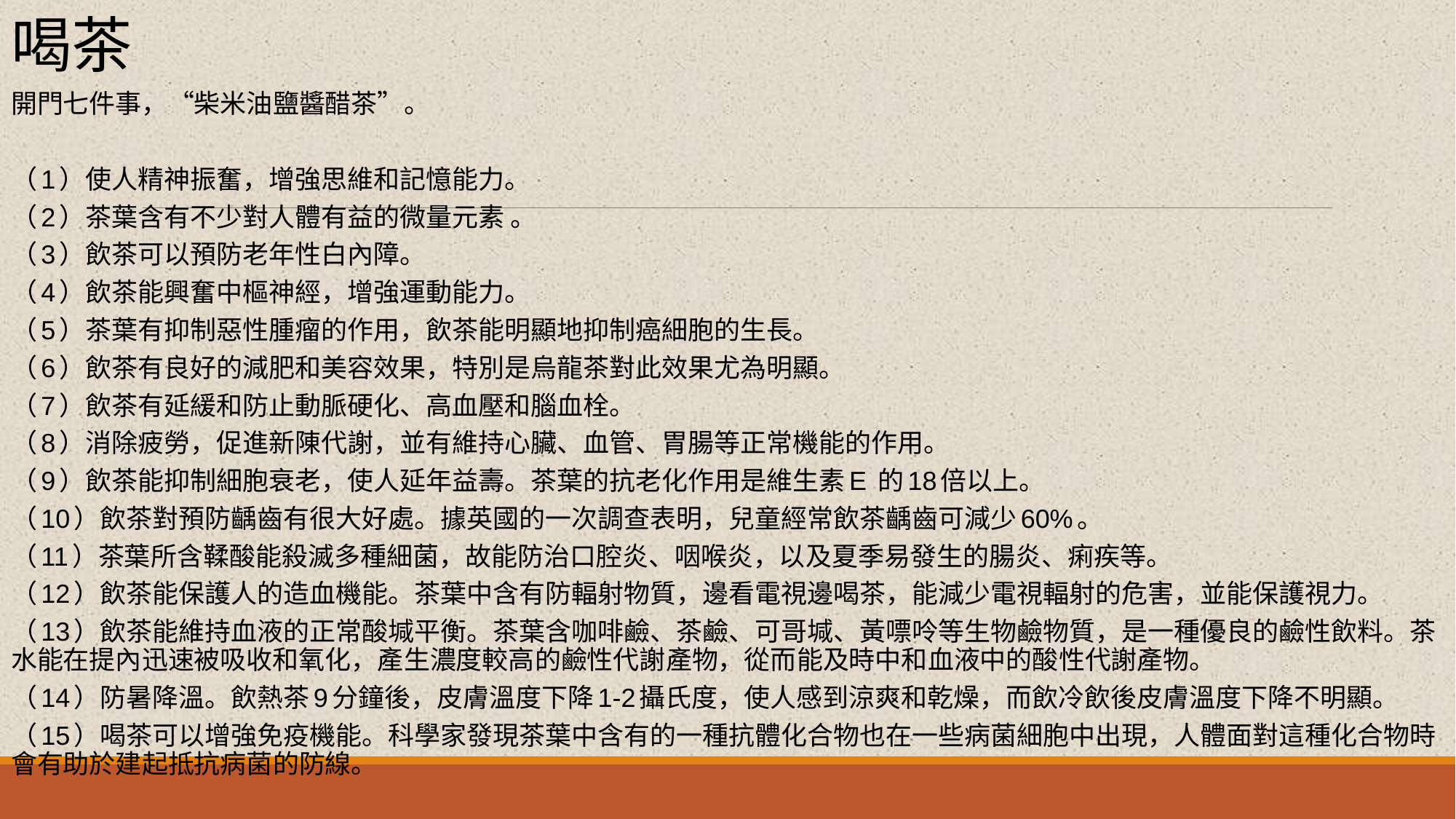

喝茶
開門七件事，“柴米油鹽醬醋茶”。

（1）使人精神振奮，增強思維和記憶能力。
（2）茶葉含有不少對人體有益的微量元素 。
（3）飲茶可以預防老年性白內障。
（4）飲茶能興奮中樞神經，增強運動能力。
（5）茶葉有抑制惡性腫瘤的作用，飲茶能明顯地抑制癌細胞的生長。
（6）飲茶有良好的減肥和美容效果，特別是烏龍茶對此效果尤為明顯。
（7）飲茶有延緩和防止動脈硬化、高血壓和腦血栓。
（8）消除疲勞，促進新陳代謝，並有維持心臟、血管、胃腸等正常機能的作用。
（9）飲茶能抑制細胞衰老，使人延年益壽。茶葉的抗老化作用是維生素E 的18倍以上。
（10）飲茶對預防齲齒有很大好處。據英國的一次調查表明，兒童經常飲茶齲齒可減少60%。
（11）茶葉所含鞣酸能殺滅多種細菌，故能防治口腔炎、咽喉炎，以及夏季易發生的腸炎、痢疾等。
（12）飲茶能保護人的造血機能。茶葉中含有防輻射物質，邊看電視邊喝茶，能減少電視輻射的危害，並能保護視力。
（13）飲茶能維持血液的正常酸堿平衡。茶葉含咖啡鹼、茶鹼、可哥堿、黃嘌呤等生物鹼物質，是一種優良的鹼性飲料。茶水能在提內迅速被吸收和氧化，產生濃度較高的鹼性代謝產物，從而能及時中和血液中的酸性代謝產物。
（14）防暑降溫。飲熱茶9分鐘後，皮膚溫度下降1-2攝氏度，使人感到涼爽和乾燥，而飲冷飲後皮膚溫度下降不明顯。
（15）喝茶可以增強免疫機能。科學家發現茶葉中含有的一種抗體化合物也在一些病菌細胞中出現，人體面對這種化合物時會有助於建起抵抗病菌的防線。